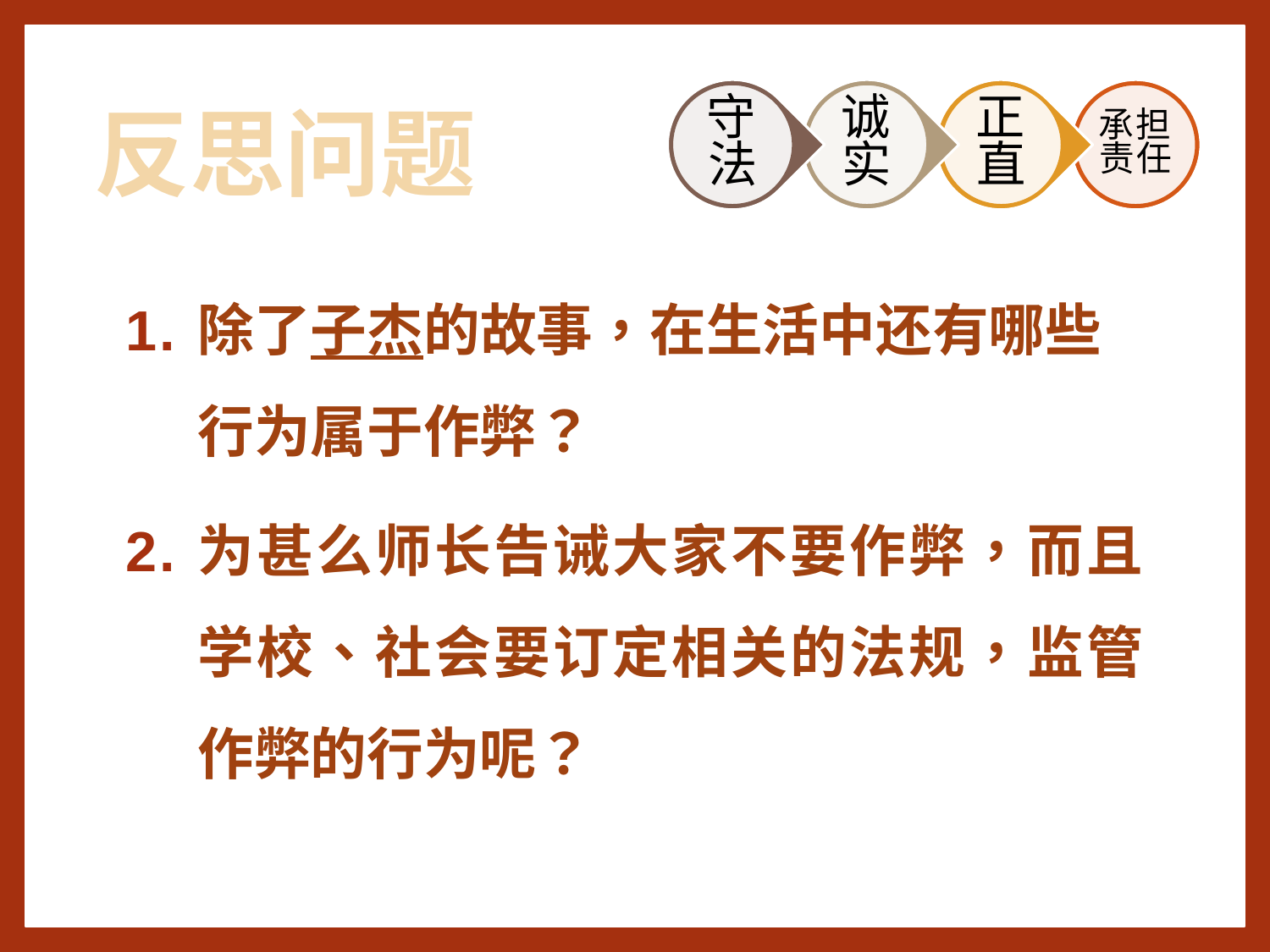

承担责任
正直
诚实
守法
# 反思问题
除了子杰的故事，在生活中还有哪些行为属于作弊？
为甚么师长告诫大家不要作弊，而且学校、社会要订定相关的法规，监管作弊的行为呢？